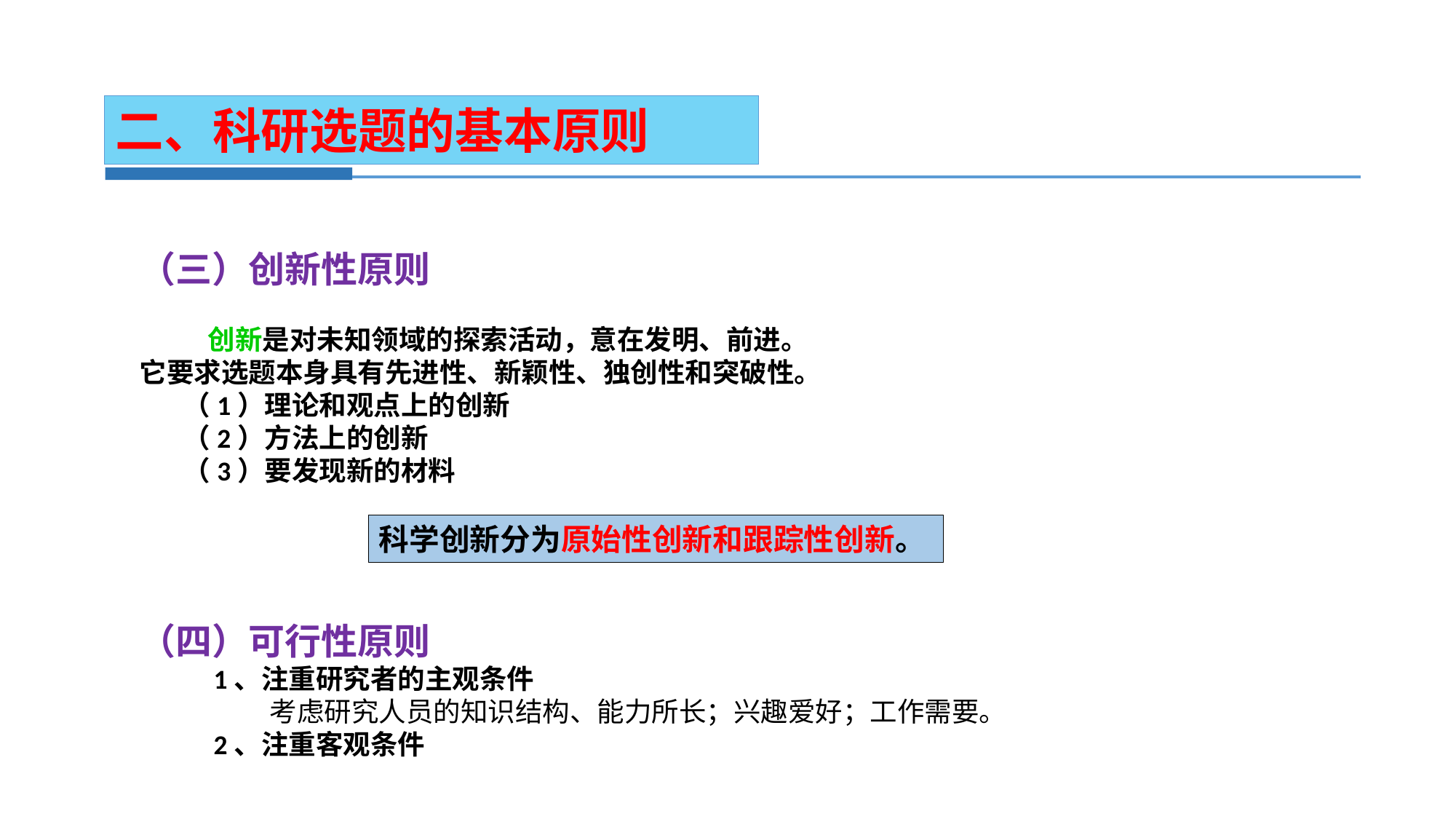

二、科研选题的基本原则
（三）创新性原则

          创新是对未知领域的探索活动，意在发明、前进。
它要求选题本身具有先进性、新颖性、独创性和突破性。
      （1）理论和观点上的创新
      （2）方法上的创新
      （3）要发现新的材料

科学创新分为原始性创新和跟踪性创新。
（四）可行性原则
            1、注重研究者的主观条件
                    考虑研究人员的知识结构、能力所长；兴趣爱好；工作需要。
            2、注重客观条件